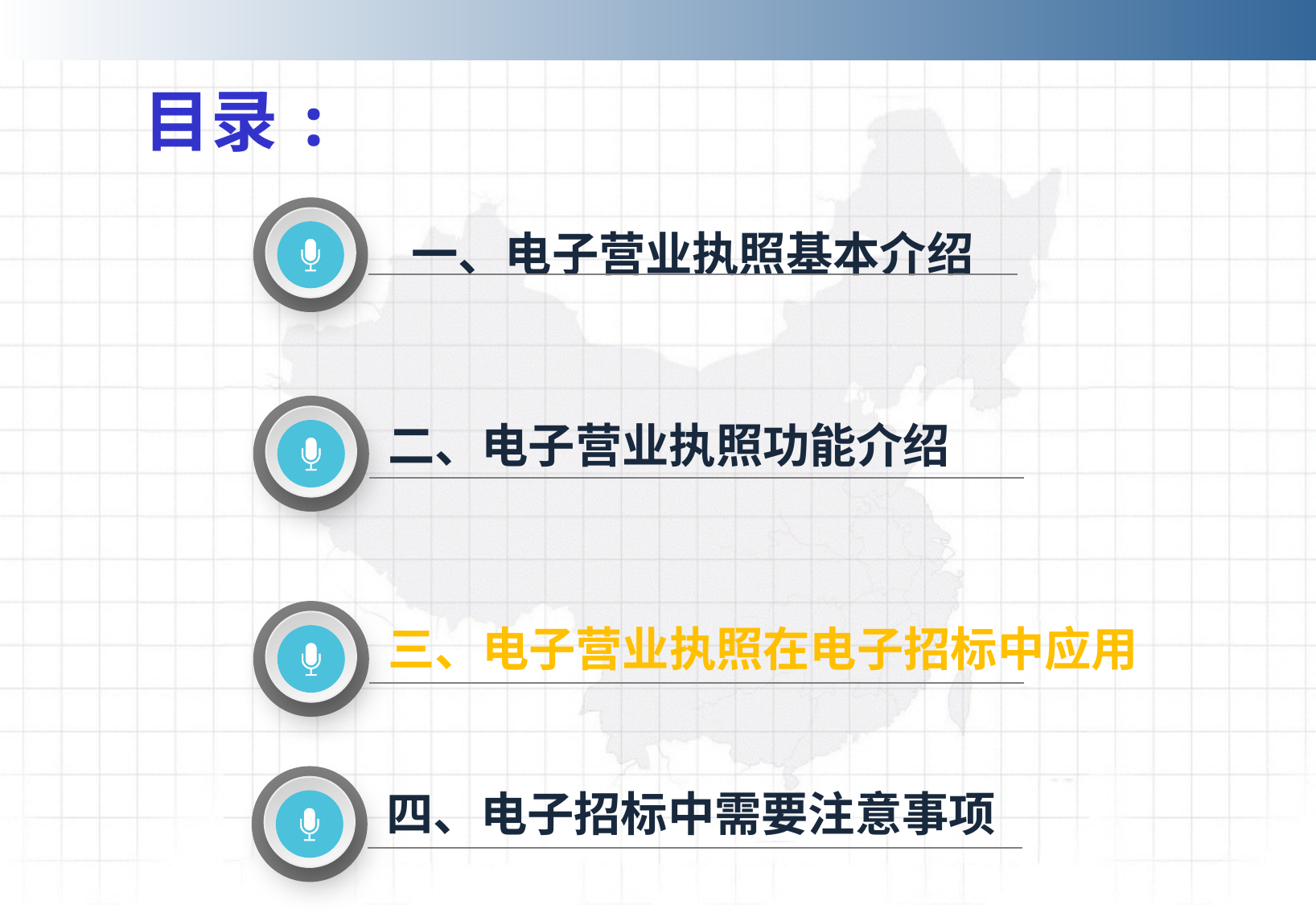

目录:

   一、电子营业执照基本介绍

 二、电子营业执照功能介绍

三、电子营业执照在电子招标中应用

四、电子招标中需要注意事项

24